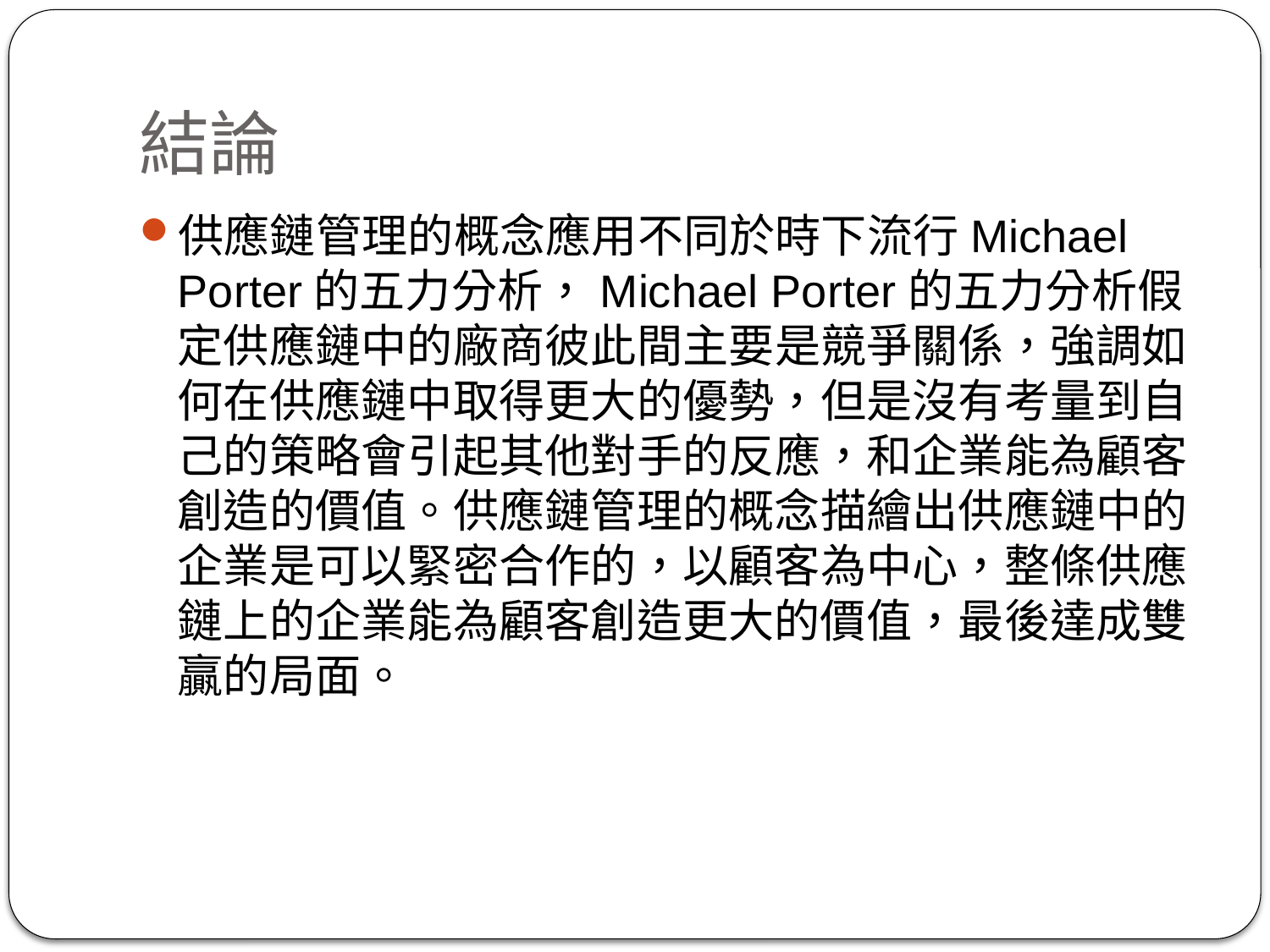

# 結論
供應鏈管理的概念應用不同於時下流行Michael Porter的五力分析，Michael Porter的五力分析假定供應鏈中的廠商彼此間主要是競爭關係，強調如何在供應鏈中取得更大的優勢，但是沒有考量到自己的策略會引起其他對手的反應，和企業能為顧客創造的價值。供應鏈管理的概念描繪出供應鏈中的企業是可以緊密合作的，以顧客為中心，整條供應鏈上的企業能為顧客創造更大的價值，最後達成雙贏的局面。